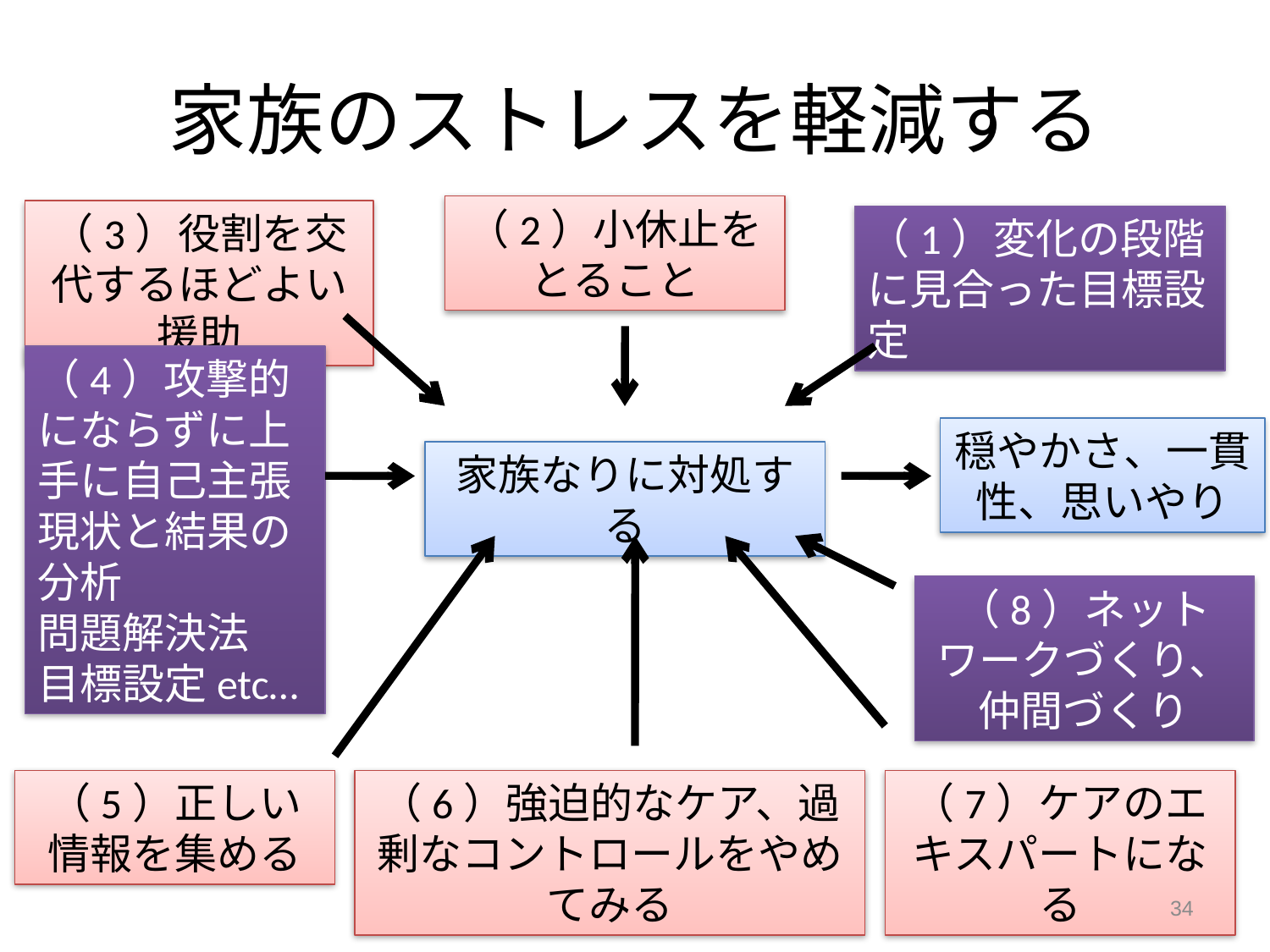

# 家族のストレスを軽減する
（2）小休止をとること
（3）役割を交代するほどよい援助
（1）変化の段階に見合った目標設定
（4）攻撃的にならずに上手に自己主張
現状と結果の分析
問題解決法
目標設定etc…
穏やかさ、一貫性、思いやり
家族なりに対処する
（8）ネットワークづくり、仲間づくり
（5）正しい情報を集める
（6）強迫的なケア、過剰なコントロールをやめてみる
（7）ケアのエキスパートになる
34